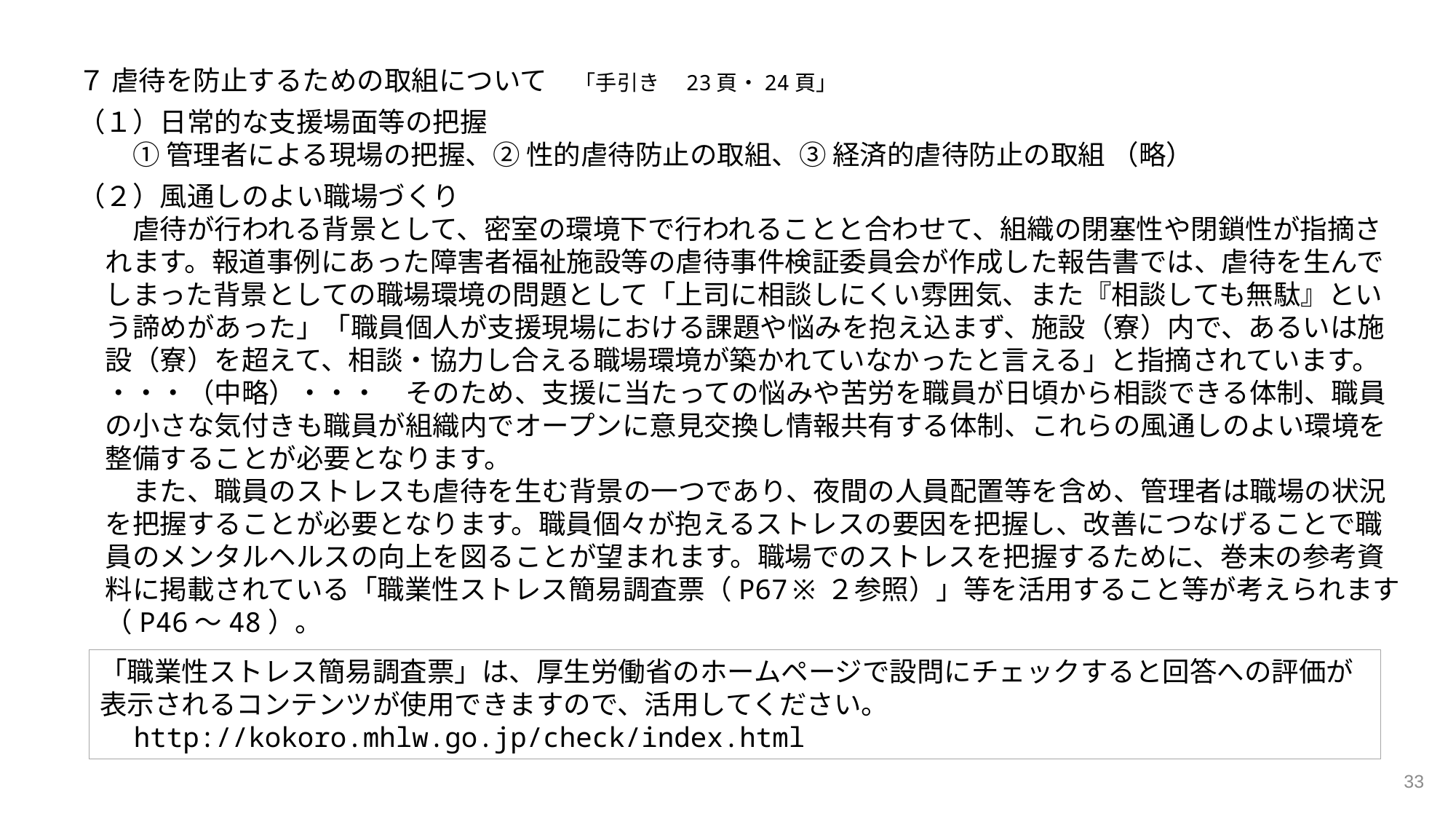

７ 虐待を防止するための取組について　「手引き　23頁・24頁」

（１）日常的な支援場面等の把握
　　① 管理者による現場の把握、② 性的虐待防止の取組、③ 経済的虐待防止の取組 （略）

（２）風通しのよい職場づくり
　　虐待が行われる背景として、密室の環境下で行われることと合わせて、組織の閉塞性や閉鎖性が指摘さ
　れます。報道事例にあった障害者福祉施設等の虐待事件検証委員会が作成した報告書では、虐待を生んで
　しまった背景としての職場環境の問題として「上司に相談しにくい雰囲気、また『相談しても無駄』とい
　う諦めがあった」「職員個人が支援現場における課題や悩みを抱え込まず、施設（寮）内で、あるいは施
　設（寮）を超えて、相談・協力し合える職場環境が築かれていなかったと言える」と指摘されています。
　・・・（中略）・・・　そのため、支援に当たっての悩みや苦労を職員が日頃から相談できる体制、職員
　の小さな気付きも職員が組織内でオープンに意見交換し情報共有する体制、これらの風通しのよい環境を
　整備することが必要となります。
　　また、職員のストレスも虐待を生む背景の一つであり、夜間の人員配置等を含め、管理者は職場の状況
　を把握することが必要となります。職員個々が抱えるストレスの要因を把握し、改善につなげることで職
　員のメンタルヘルスの向上を図ることが望まれます。職場でのストレスを把握するために、巻末の参考資
　料に掲載されている「職業性ストレス簡易調査票（P67※２参照）」等を活用すること等が考えられます
　（P46～48）。
「職業性ストレス簡易調査票」は、厚生労働省のホームページで設問にチェックすると回答への評価が表示されるコンテンツが使用できますので、活用してください。
　http://kokoro.mhlw.go.jp/check/index.html
33